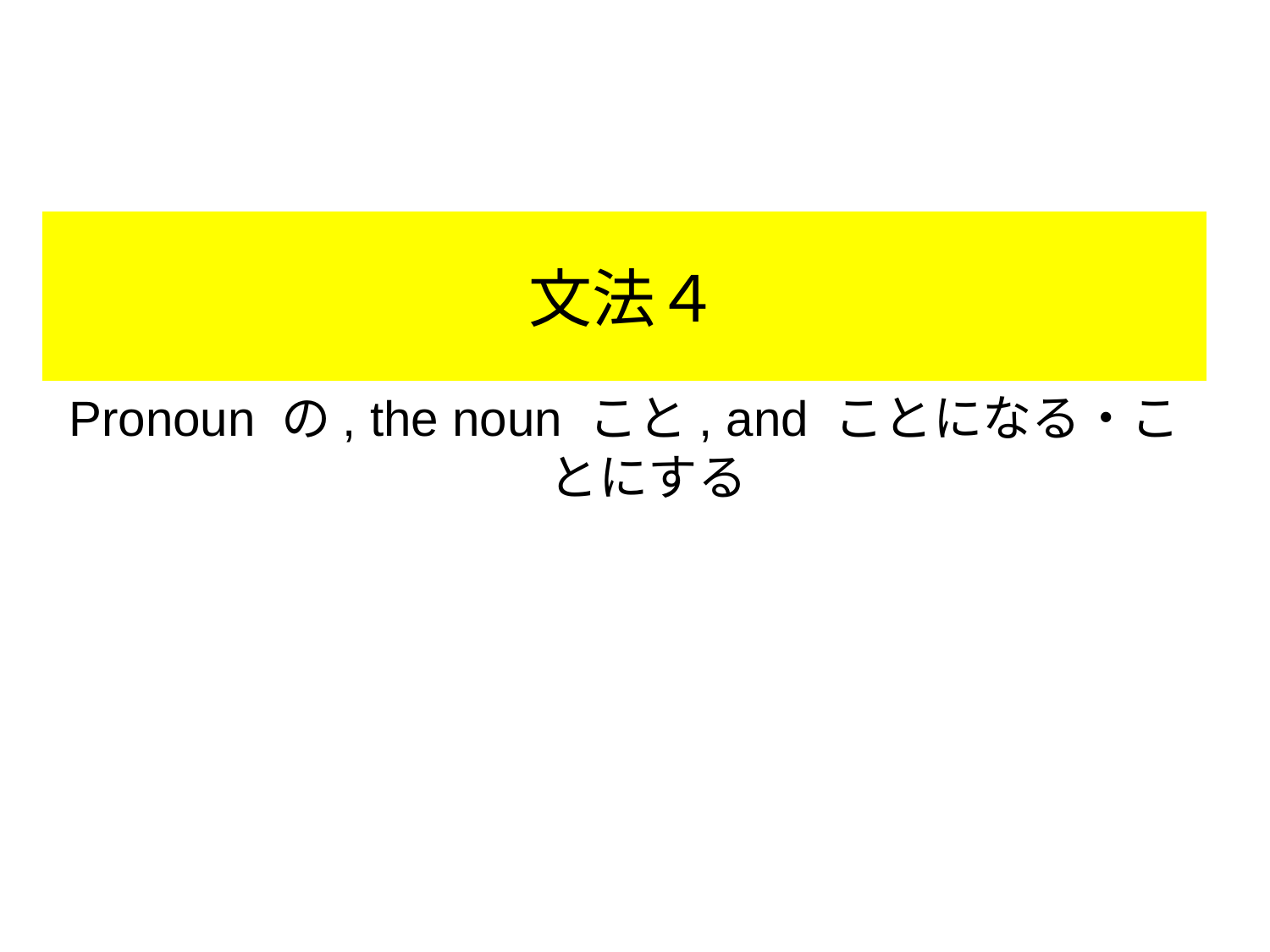

# 文法４
Pronoun の, the noun こと, and ことになる・ことにする